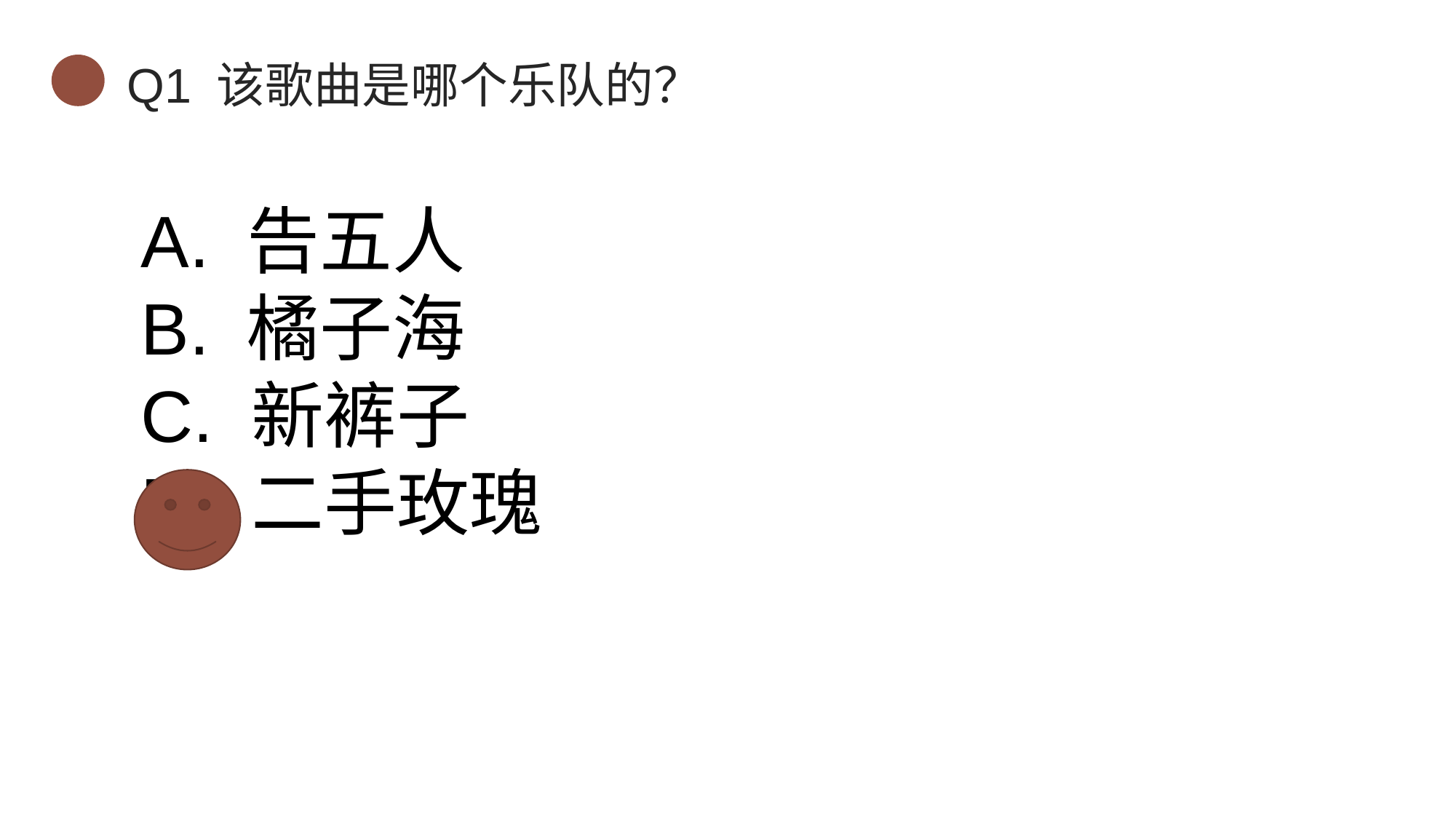

Q1 该歌曲是哪个乐队的？
A. 告五人
B. 橘子海
C. 新裤子
D. 二手玫瑰